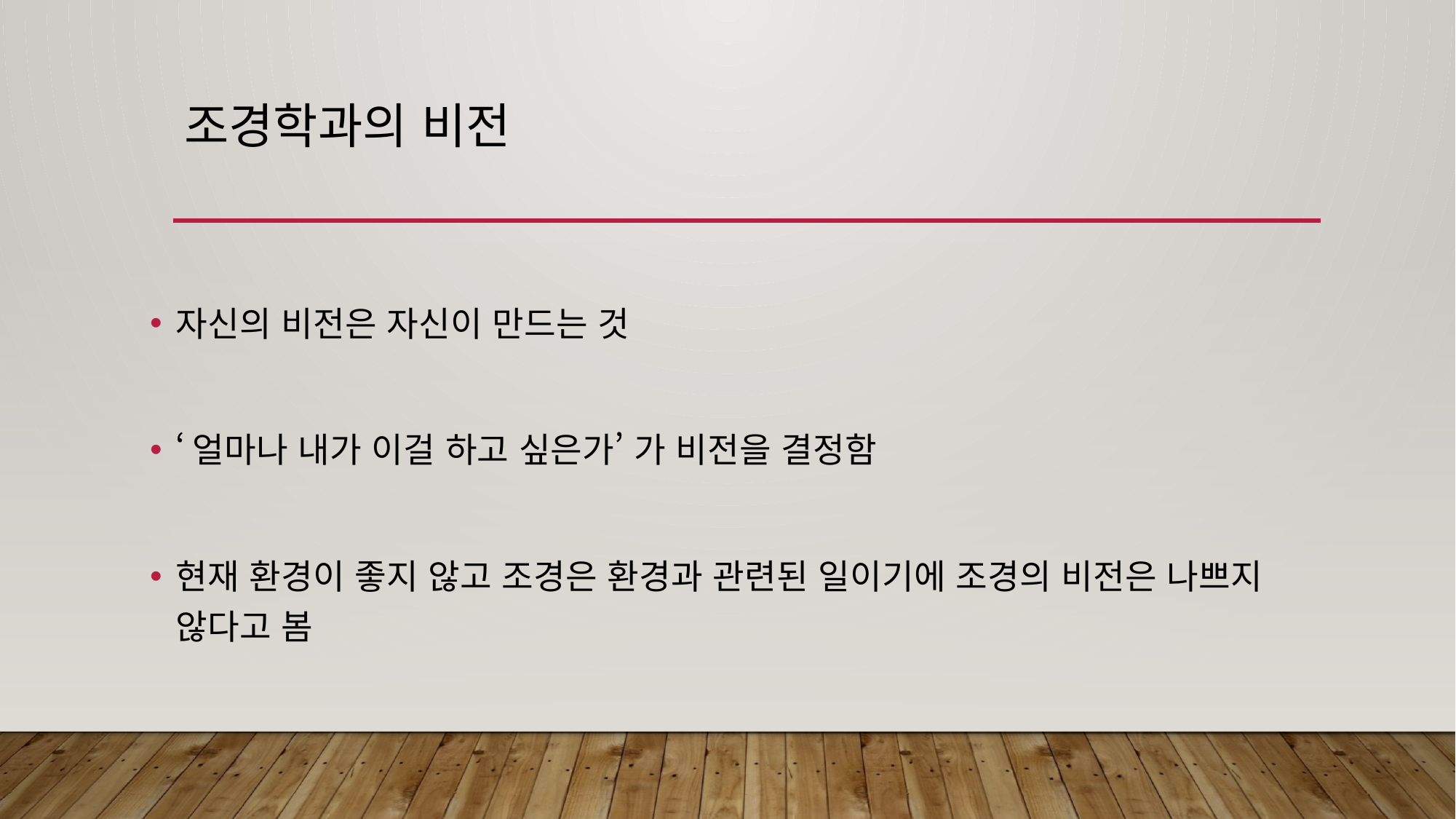

# 조경학과의 비전

자신의 비전은 자신이 만드는 것

‘얼마나 내가 이걸 하고 싶은가’ 가 비전을 결정함

현재 환경이 좋지 않고 조경은 환경과 관련된 일이기에 조경의 비전은 나쁘지 않다고 봄